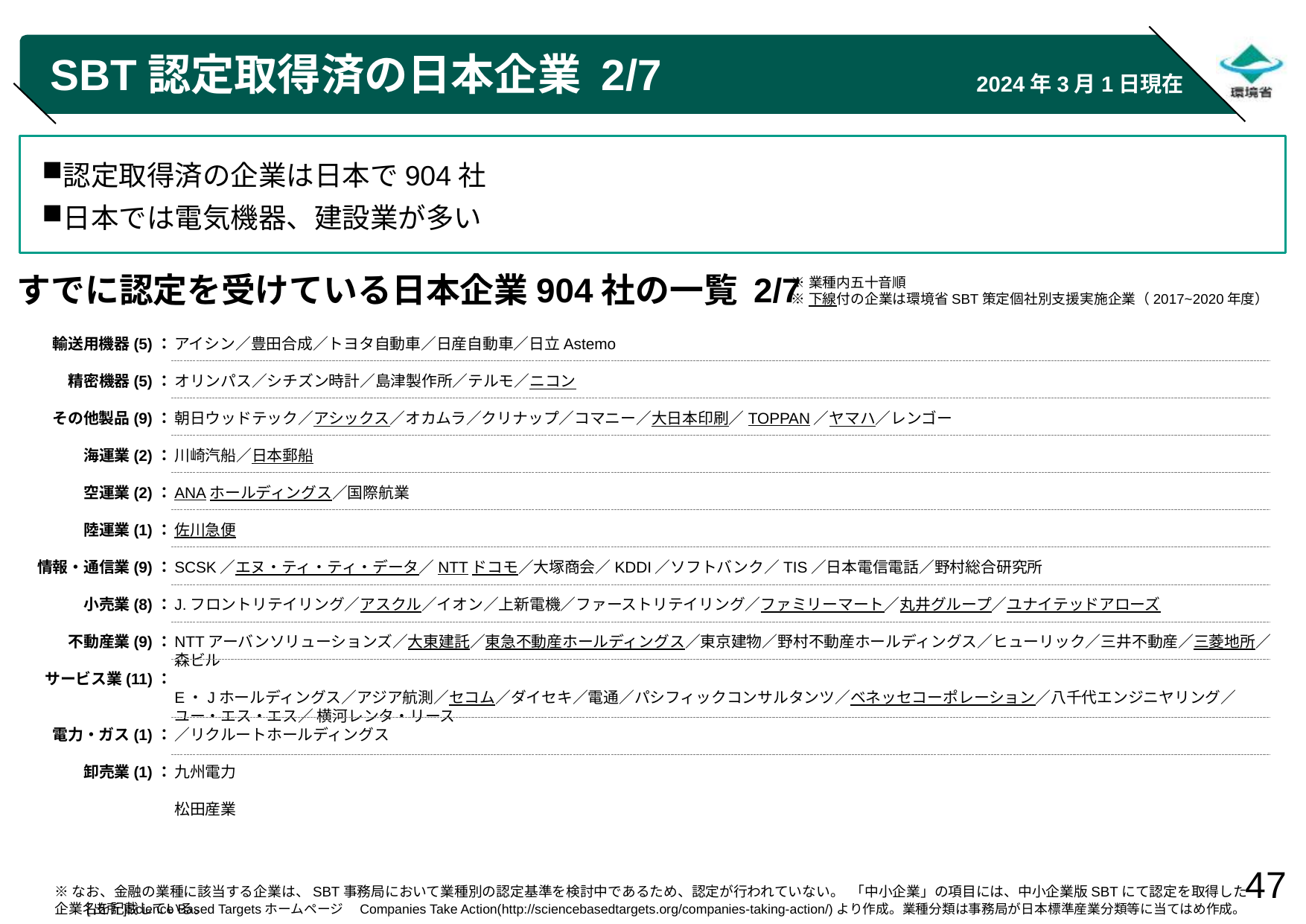

# SBT認定取得済の日本企業 2/7
2024年3月1日現在
認定取得済の企業は日本で904社
日本では電気機器、建設業が多い
すでに認定を受けている日本企業904社の一覧 2/7
※業種内五十音順
※下線付の企業は環境省SBT策定個社別支援実施企業（2017~2020年度）
輸送用機器(5)：

精密機器(5)：

その他製品(9)：

海運業(2)：

空運業(2)：

陸運業(1)：

情報・通信業(9)：

小売業(8)：

不動産業(9)：

サービス業(11)：

電力・ガス(1)：

卸売業(1)：
アイシン／豊田合成／トヨタ自動車／日産自動車／日立Astemo

オリンパス／シチズン時計／島津製作所／テルモ／ニコン

朝日ウッドテック／アシックス／オカムラ／クリナップ／コマニー／大日本印刷／TOPPAN／ヤマハ／レンゴー

川崎汽船／日本郵船

ANAホールディングス／国際航業

佐川急便

SCSK／エヌ・ティ・ティ・データ／NTTドコモ／大塚商会／KDDI／ソフトバンク／TIS／日本電信電話／野村総合研究所

J.フロントリテイリング／アスクル／イオン／上新電機／ファーストリテイリング／ファミリーマート／丸井グループ／ユナイテッドアローズ

NTTアーバンソリューションズ／大東建託／東急不動産ホールディングス／東京建物／野村不動産ホールディングス／ヒューリック／三井不動産／三菱地所／森ビル

E・Jホールディングス／アジア航測／セコム／ダイセキ／電通／パシフィックコンサルタンツ／ベネッセコーポレーション／八千代エンジニヤリング／ユー・エス・エス／ 横河レンタ・リース
／リクルートホールディングス

九州電力

松田産業
※なお、金融の業種に該当する企業は、SBT事務局において業種別の認定基準を検討中であるため、認定が行われていない。  「中小企業」の項目には、中小企業版SBTにて認定を取得した企業名を記載している。
[出所]Science Based Targetsホームページ　Companies Take Action(http://sciencebasedtargets.org/companies-taking-action/)より作成。業種分類は事務局が日本標準産業分類等に当てはめ作成。